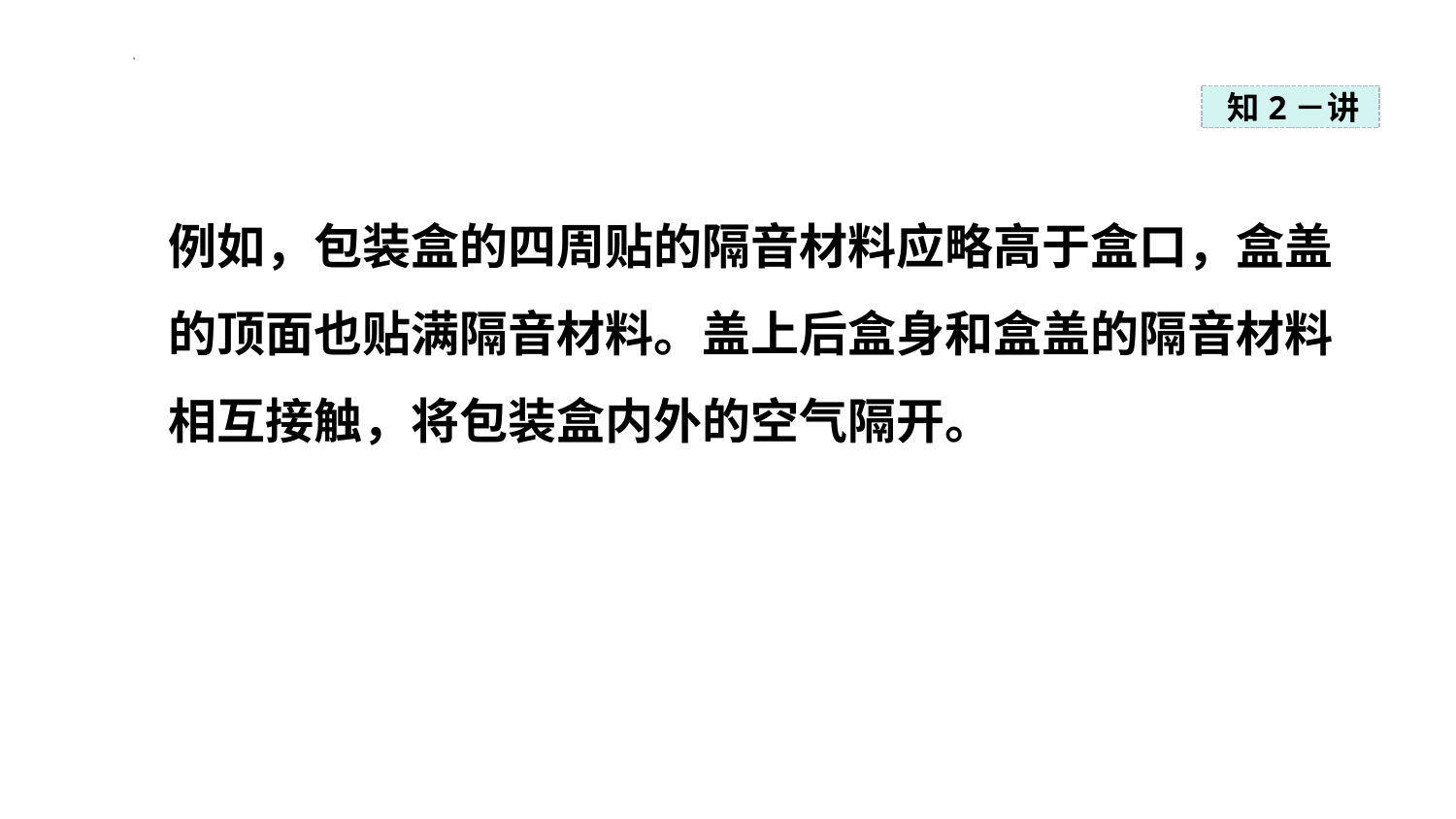

知2－讲

例如，包装盒的四周贴的隔音材料应略高于盒口，盒盖的顶面也贴满隔音材料。盖上后盒身和盒盖的隔音材料相互接触，将包装盒内外的空气隔开。